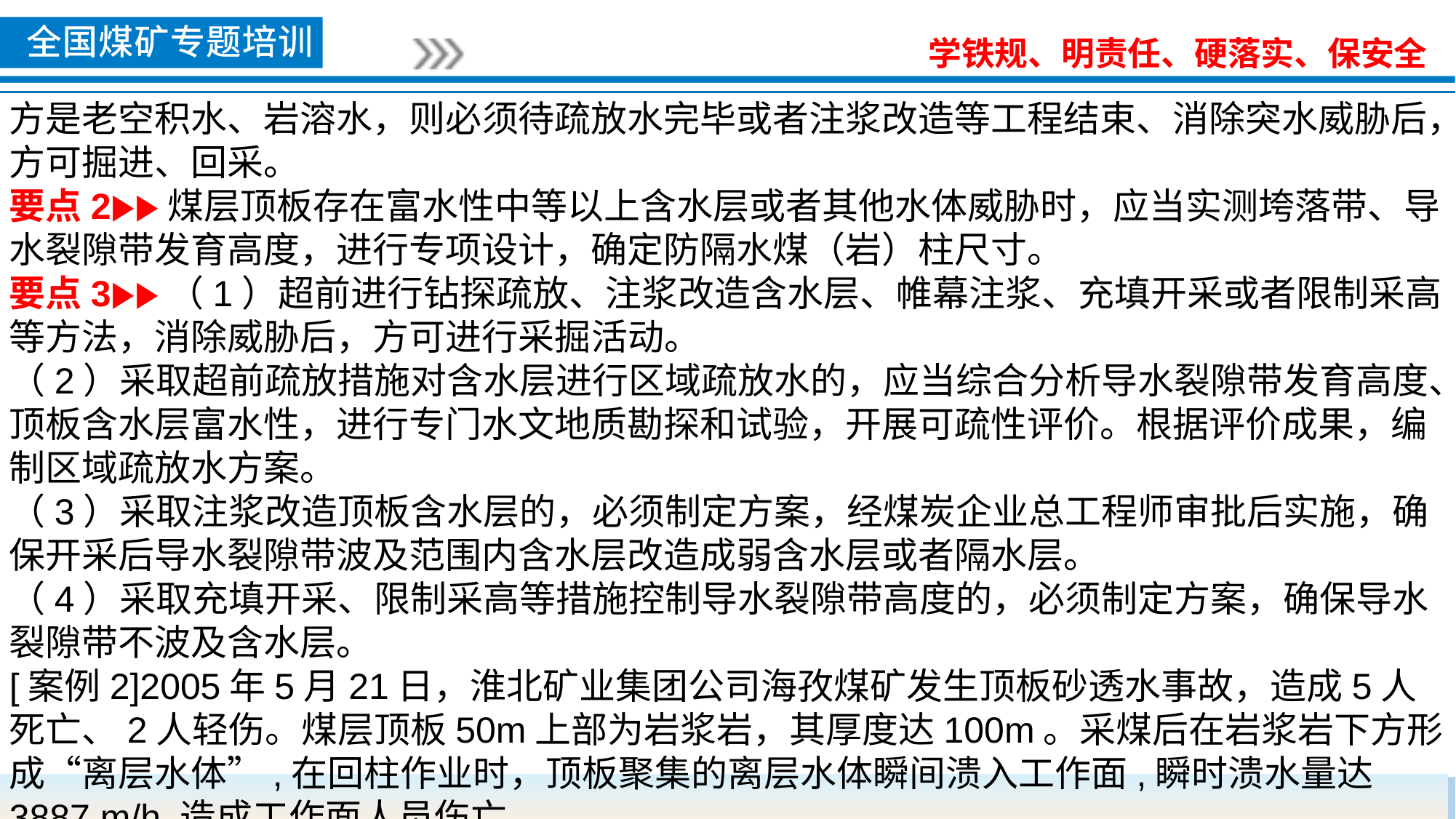

方是老空积水、岩溶水，则必须待疏放水完毕或者注浆改造等工程结束、消除突水威胁后，方可掘进、回采。
要点2▶▶煤层顶板存在富水性中等以上含水层或者其他水体威胁时，应当实测垮落带、导水裂隙带发育高度，进行专项设计，确定防隔水煤（岩）柱尺寸。
要点3▶▶（1）超前进行钻探疏放、注浆改造含水层、帷幕注浆、充填开采或者限制采高等方法，消除威胁后，方可进行采掘活动。
（2）采取超前疏放措施对含水层进行区域疏放水的，应当综合分析导水裂隙带发育高度、顶板含水层富水性，进行专门水文地质勘探和试验，开展可疏性评价。根据评价成果，编制区域疏放水方案。
（3）采取注浆改造顶板含水层的，必须制定方案，经煤炭企业总工程师审批后实施，确保开采后导水裂隙带波及范围内含水层改造成弱含水层或者隔水层。
（4）采取充填开采、限制采高等措施控制导水裂隙带高度的，必须制定方案，确保导水裂隙带不波及含水层。
[案例2]2005年5月21日，淮北矿业集团公司海孜煤矿发生顶板砂透水事故，造成5人死亡、2人轻伤。煤层顶板50m上部为岩浆岩，其厚度达100m。采煤后在岩浆岩下方形成“离层水体”,在回柱作业时，顶板聚集的离层水体瞬间溃入工作面,瞬时溃水量达3887 m/h,造成工作面人员伤亡。